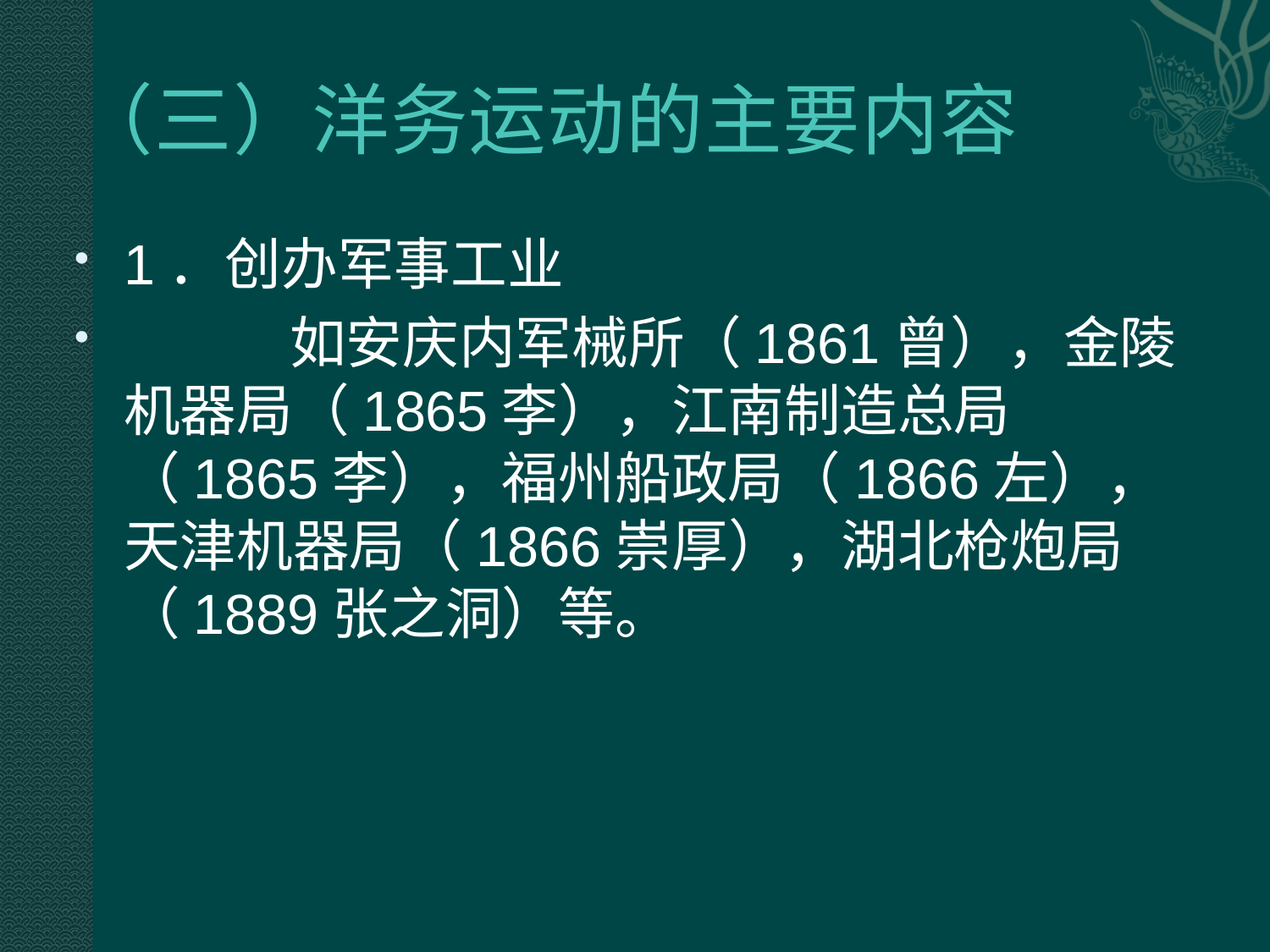

# （三）洋务运动的主要内容
1．创办军事工业
            如安庆内军械所（1861曾），金陵机器局（1865李），江南制造总局（1865李），福州船政局（1866左），天津机器局（1866崇厚），湖北枪炮局（1889张之洞）等。